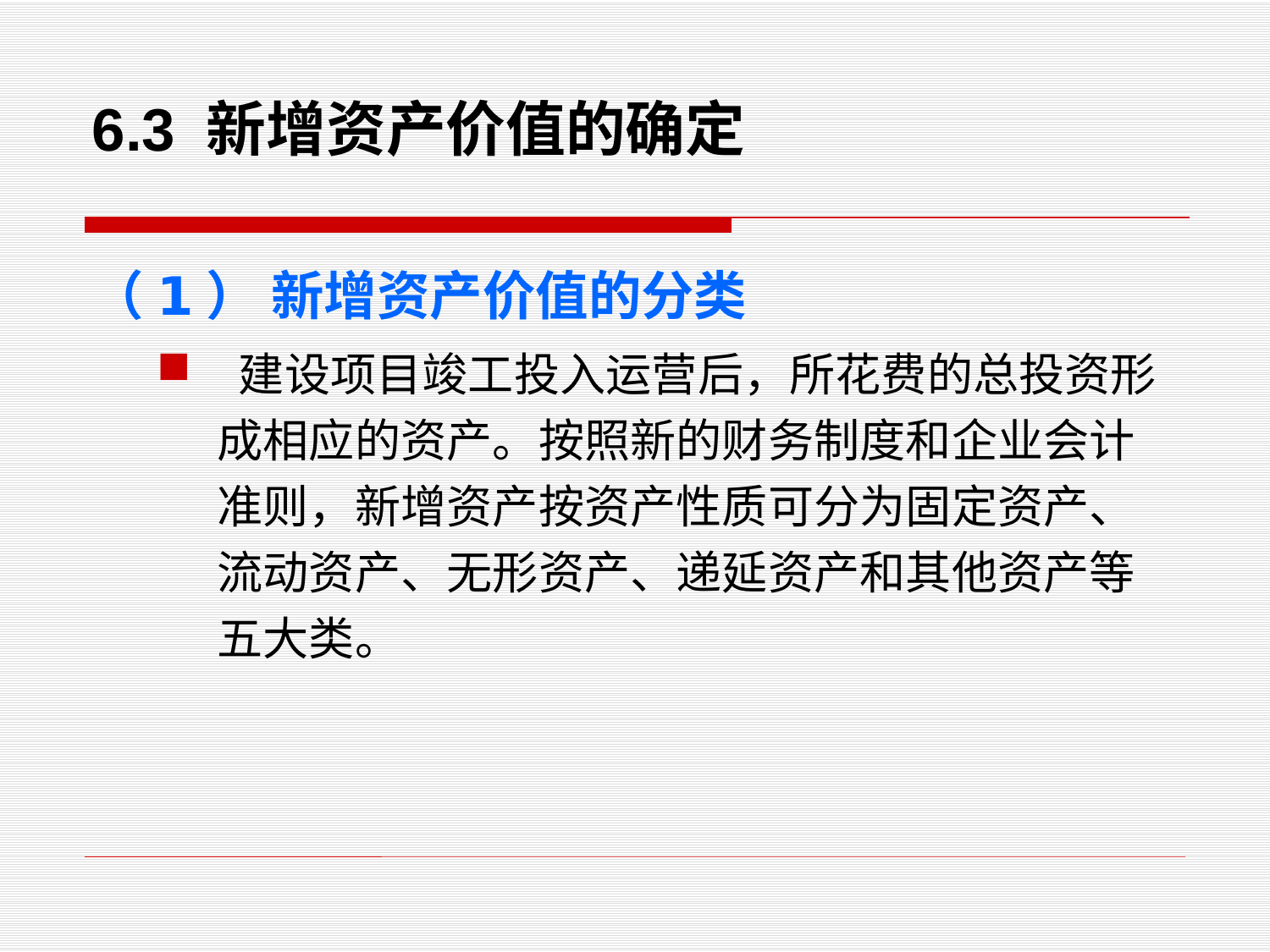

# 6.3 新增资产价值的确定
（1） 新增资产价值的分类
 建设项目竣工投入运营后，所花费的总投资形成相应的资产。按照新的财务制度和企业会计准则，新增资产按资产性质可分为固定资产、流动资产、无形资产、递延资产和其他资产等五大类。